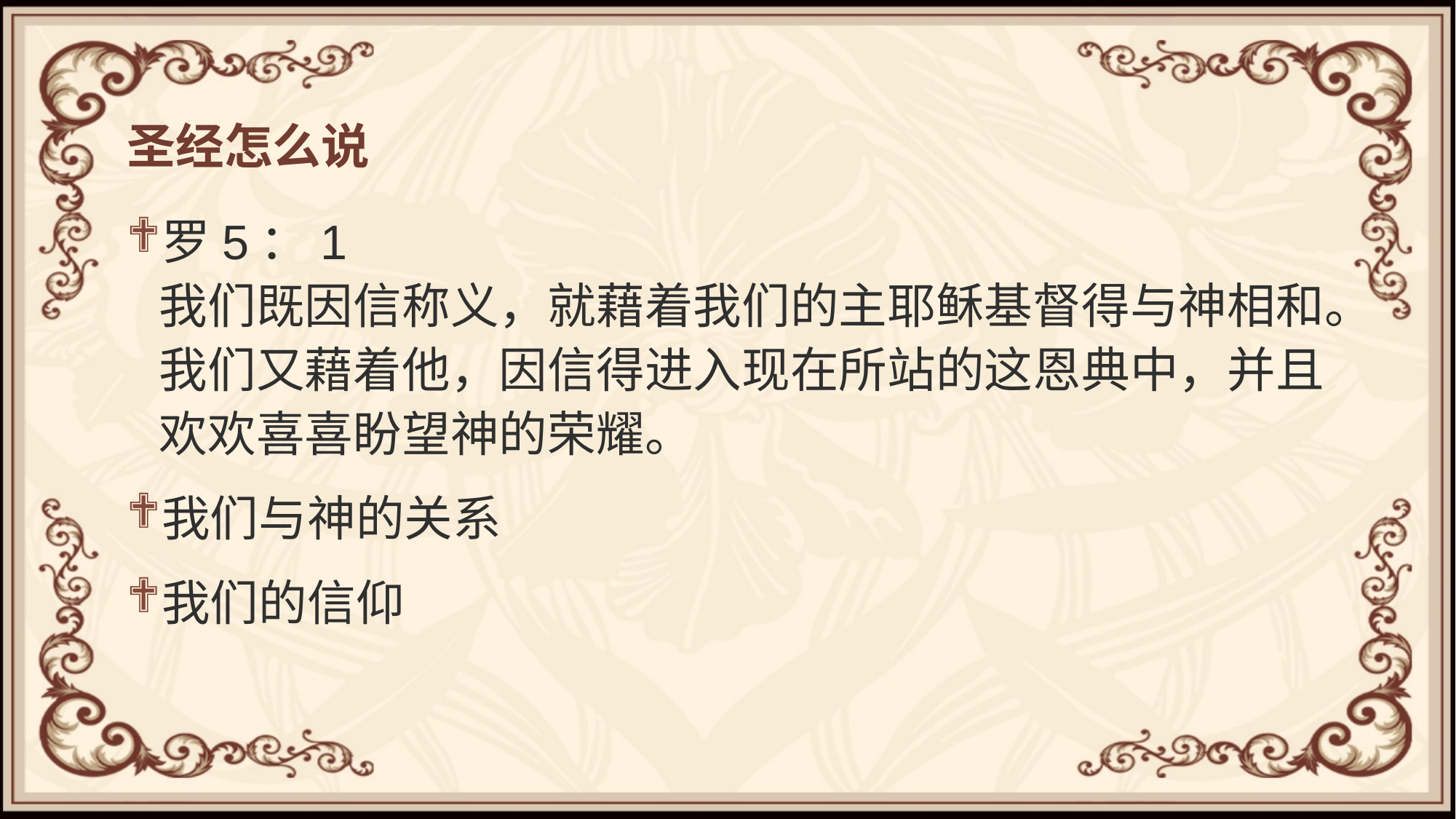

# 圣经怎么说
罗5：1
我们既因信称义，就藉着我们的主耶稣基督得与神相和。我们又藉着他，因信得进入现在所站的这恩典中，并且欢欢喜喜盼望神的荣耀。
我们与神的关系
我们的信仰